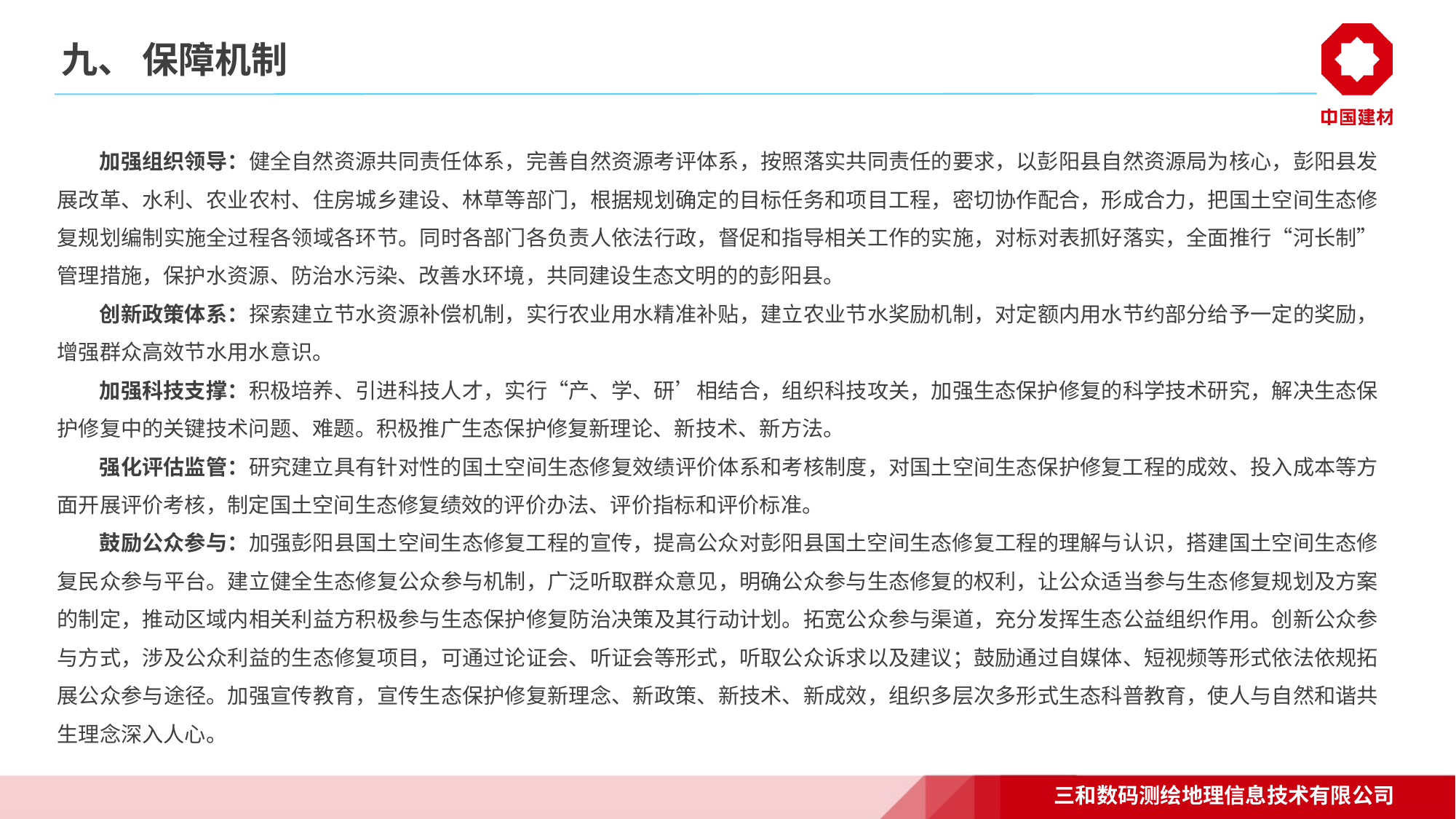

# 九、 保障机制
加强组织领导：健全自然资源共同责任体系，完善自然资源考评体系，按照落实共同责任的要求，以彭阳县自然资源局为核心，彭阳县发展改革、水利、农业农村、住房城乡建设、林草等部门，根据规划确定的目标任务和项目工程，密切协作配合，形成合力，把国土空间生态修复规划编制实施全过程各领域各环节。同时各部门各负责人依法行政，督促和指导相关工作的实施，对标对表抓好落实，全面推行“河长制”管理措施，保护水资源、防治水污染、改善水环境，共同建设生态文明的的彭阳县。
创新政策体系：探索建立节水资源补偿机制，实行农业用水精准补贴，建立农业节水奖励机制，对定额内用水节约部分给予一定的奖励，增强群众高效节水用水意识。
加强科技支撑：积极培养、引进科技人才，实行“产、学、研’相结合，组织科技攻关，加强生态保护修复的科学技术研究，解决生态保护修复中的关键技术问题、难题。积极推广生态保护修复新理论、新技术、新方法。
强化评估监管：研究建立具有针对性的国土空间生态修复效绩评价体系和考核制度，对国土空间生态保护修复工程的成效、投入成本等方面开展评价考核，制定国土空间生态修复绩效的评价办法、评价指标和评价标准。
鼓励公众参与：加强彭阳县国土空间生态修复工程的宣传，提高公众对彭阳县国土空间生态修复工程的理解与认识，搭建国土空间生态修复民众参与平台。建立健全生态修复公众参与机制，广泛听取群众意见，明确公众参与生态修复的权利，让公众适当参与生态修复规划及方案的制定，推动区域内相关利益方积极参与生态保护修复防治决策及其行动计划。拓宽公众参与渠道，充分发挥生态公益组织作用。创新公众参与方式，涉及公众利益的生态修复项目，可通过论证会、听证会等形式，听取公众诉求以及建议；鼓励通过自媒体、短视频等形式依法依规拓展公众参与途径。加强宣传教育，宣传生态保护修复新理念、新政策、新技术、新成效，组织多层次多形式生态科普教育，使人与自然和谐共生理念深入人心。